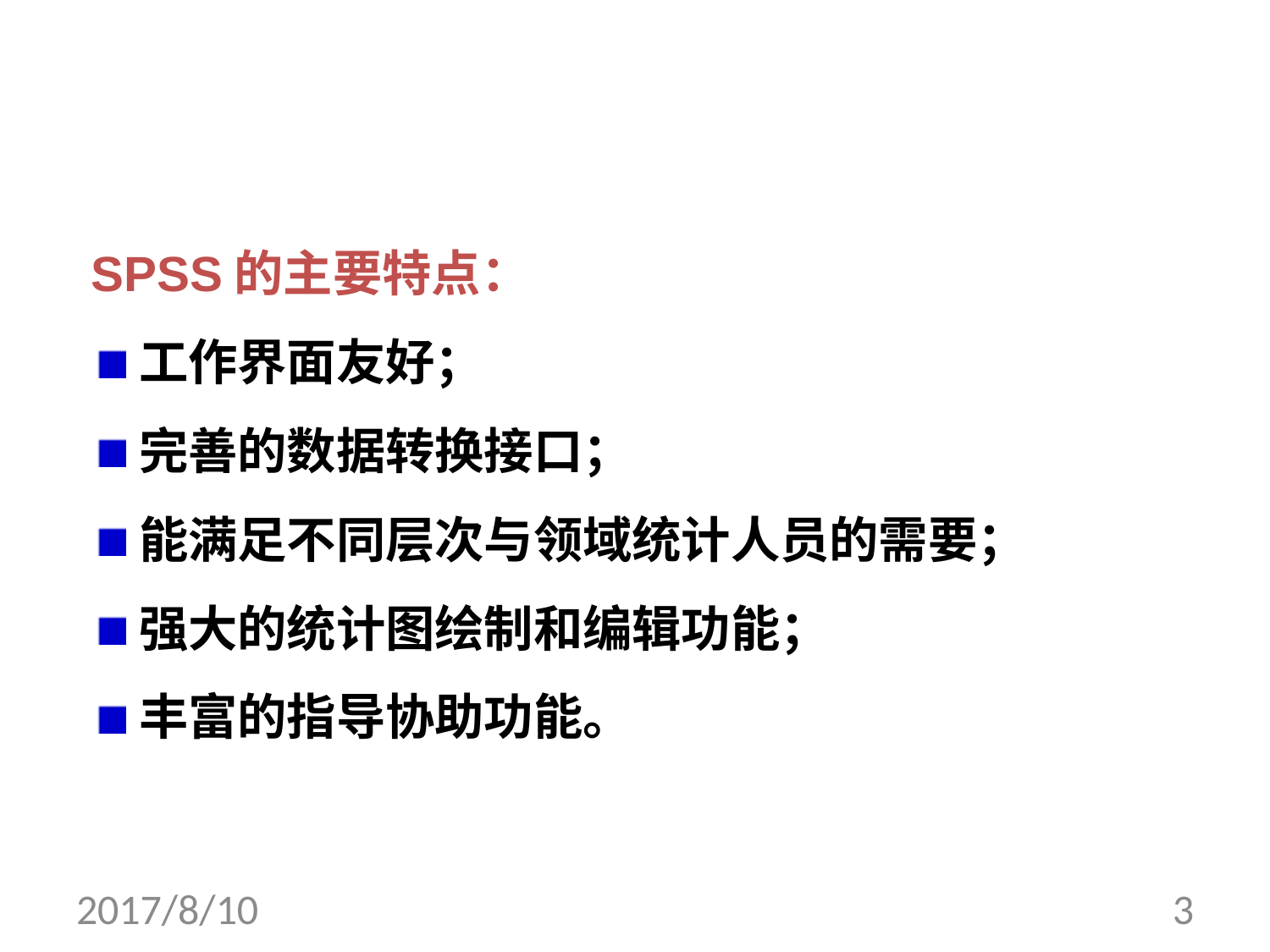

#
SPSS的主要特点：
工作界面友好；
完善的数据转换接口；
能满足不同层次与领域统计人员的需要；
强大的统计图绘制和编辑功能；
丰富的指导协助功能。

2017/8/10
3